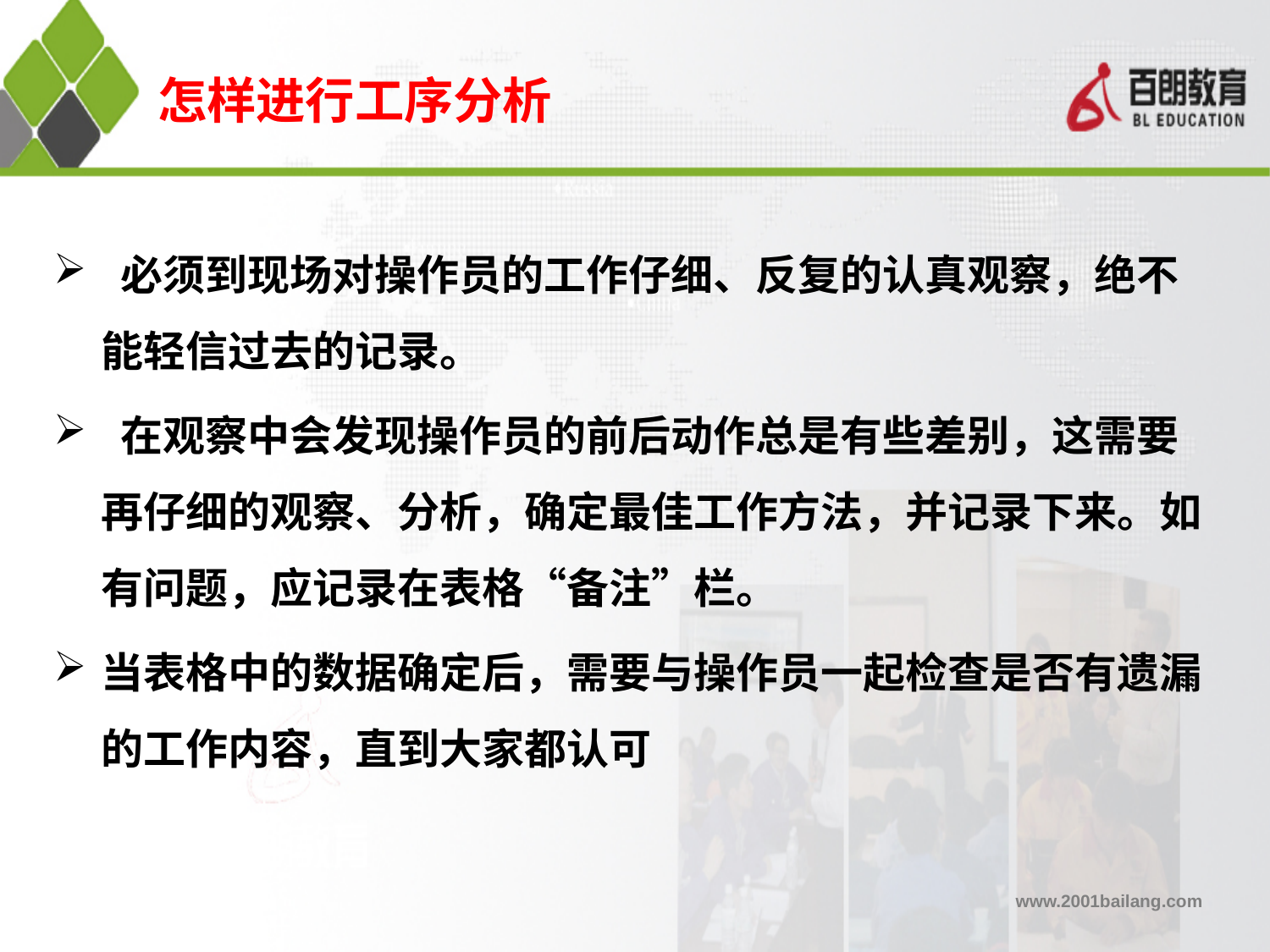

# 怎样进行工序分析
 必须到现场对操作员的工作仔细、反复的认真观察，绝不能轻信过去的记录。
 在观察中会发现操作员的前后动作总是有些差别，这需要再仔细的观察、分析，确定最佳工作方法，并记录下来。如有问题，应记录在表格“备注”栏。
当表格中的数据确定后，需要与操作员一起检查是否有遗漏的工作内容，直到大家都认可